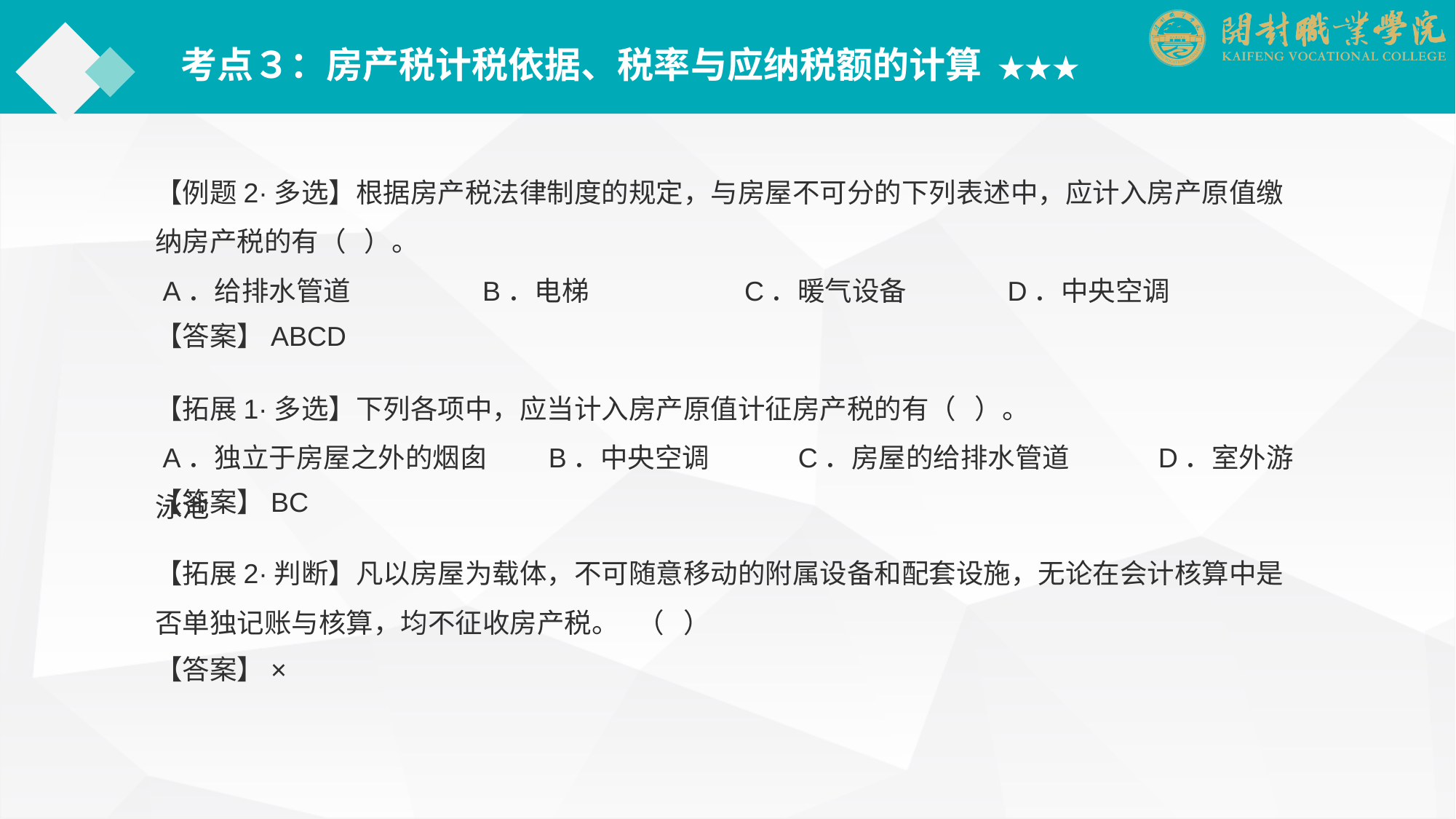

考点３：房产税计税依据、税率与应纳税额的计算  ★★★
【例题2·多选】根据房产税法律制度的规定，与房屋不可分的下列表述中，应计入房产原值缴纳房产税的有（   ）。
 A．给排水管道		B．电梯  　　　　　C．暖气设备	　　　D．中央空调
【答案】ABCD
【拓展1·多选】下列各项中，应当计入房产原值计征房产税的有（   ）。
 A．独立于房屋之外的烟囱　　B．中央空调　　　C．房屋的给排水管道　　　D．室外游泳池
【答案】BC
【拓展2·判断】凡以房屋为载体，不可随意移动的附属设备和配套设施，无论在会计核算中是否单独记账与核算，均不征收房产税。   （   ）
【答案】×